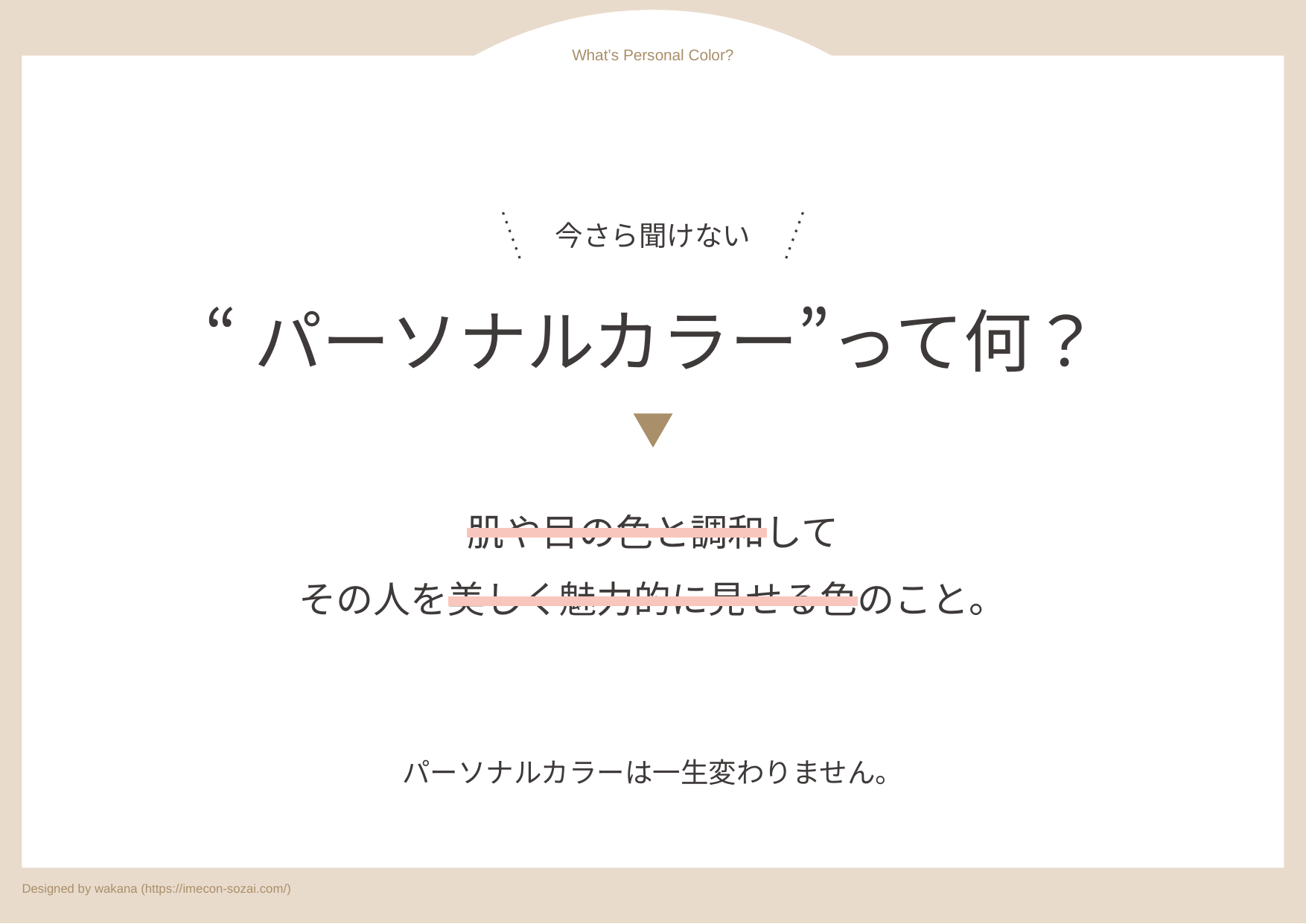

# “パーソナルカラー”って何？
今さら聞けない

肌や目の色と調和して
その人を美しく魅力的に見せる色のこと。

パーソナルカラーは一生変わりません。